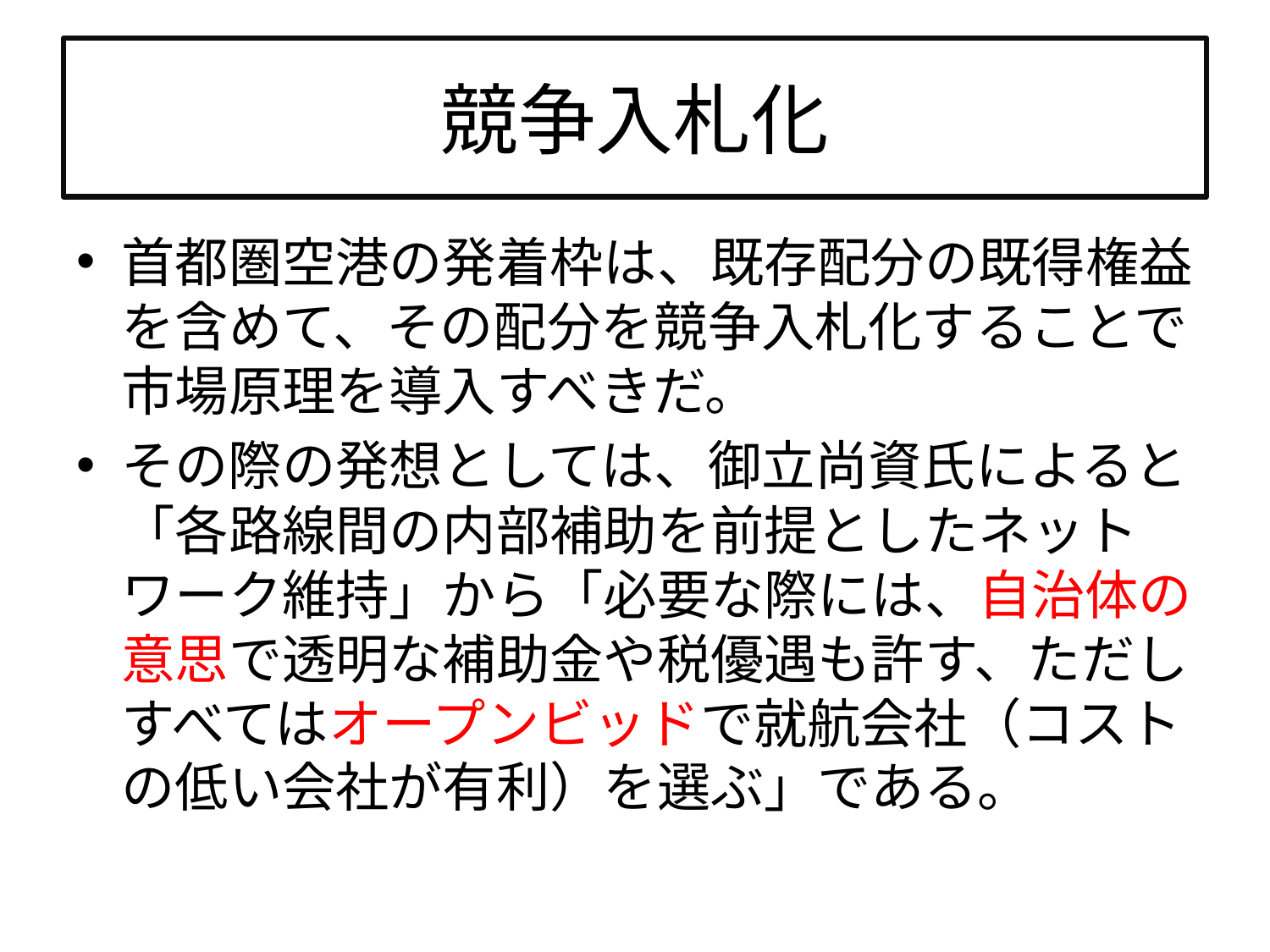

# 競争入札化
首都圏空港の発着枠は、既存配分の既得権益を含めて、その配分を競争入札化することで市場原理を導入すべきだ。
その際の発想としては、御立尚資氏によると「各路線間の内部補助を前提としたネットワーク維持」から「必要な際には、自治体の意思で透明な補助金や税優遇も許す、ただしすべてはオープンビッドで就航会社（コストの低い会社が有利）を選ぶ」である。